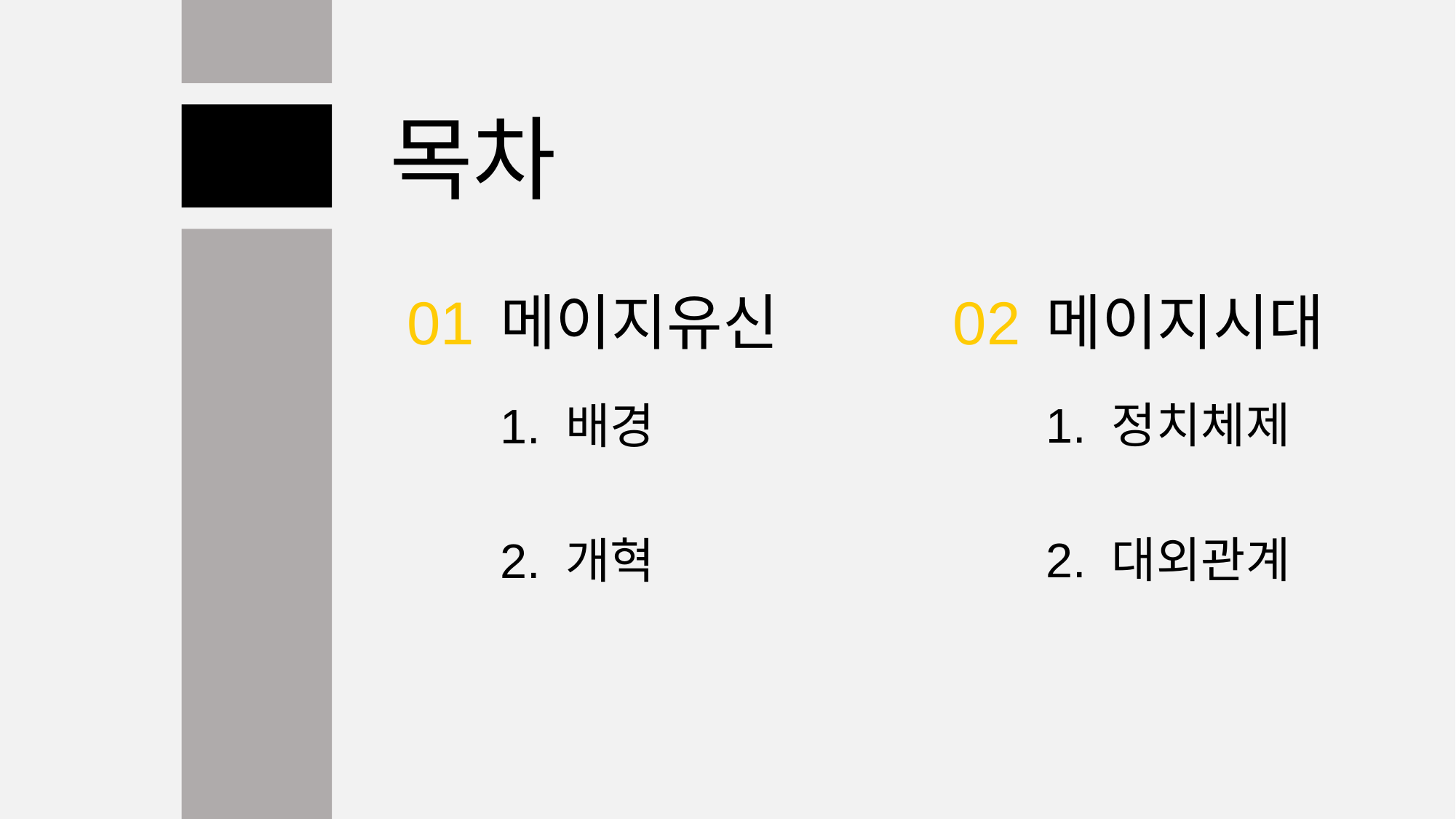

목차

메이지유신
메이지시대
01
02
1. 정치체제
1. 배경
2. 대외관계
2. 개혁